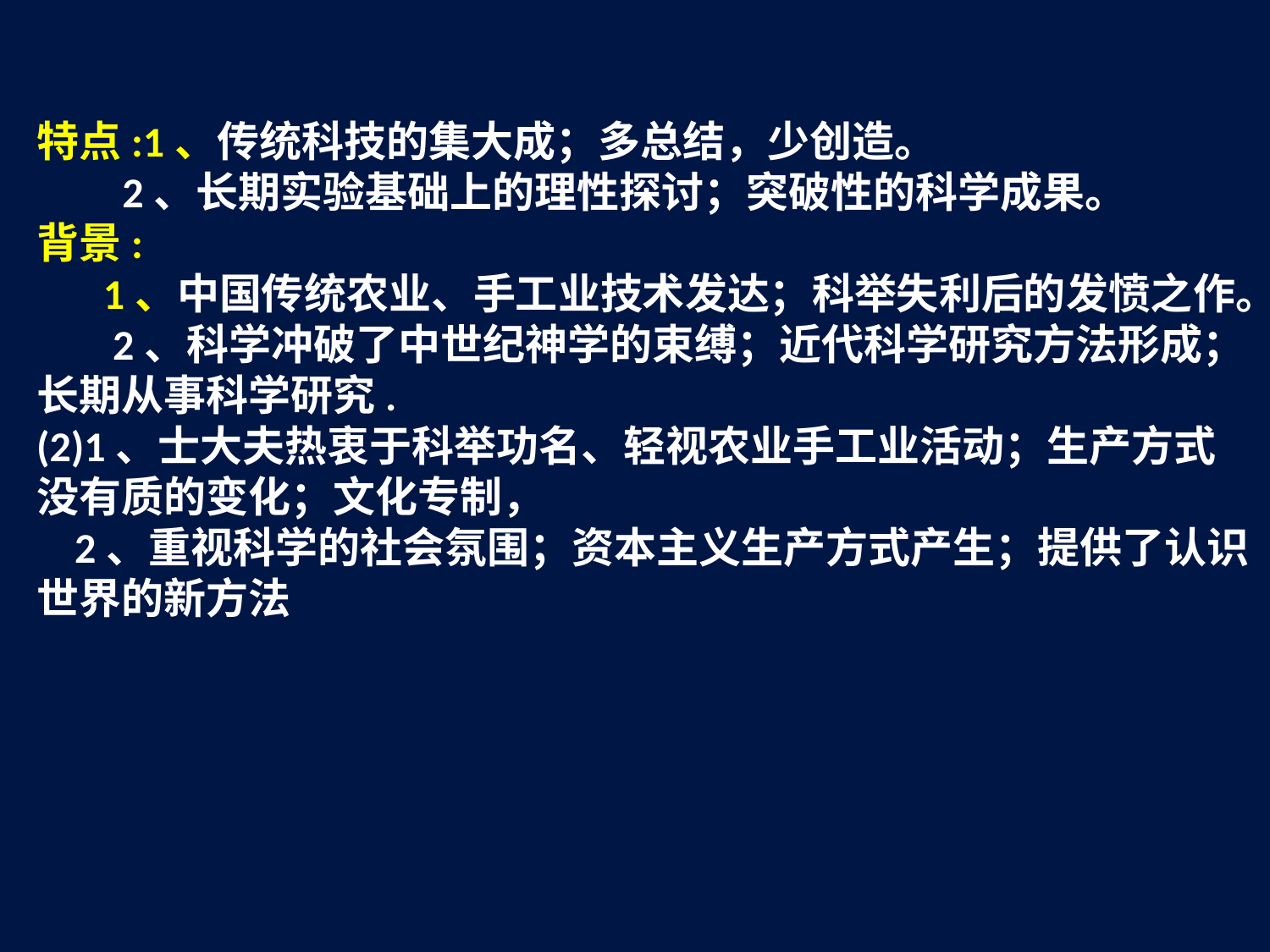

特点:1、传统科技的集大成；多总结，少创造。
         2、长期实验基础上的理性探讨；突破性的科学成果。
背景:
       1、中国传统农业、手工业技术发达；科举失利后的发愤之作。
        2、科学冲破了中世纪神学的束缚；近代科学研究方法形成；长期从事科学研究.
(2)1、士大夫热衷于科举功名、轻视农业手工业活动；生产方式没有质的变化；文化专制，
    2、重视科学的社会氛围；资本主义生产方式产生；提供了认识世界的新方法